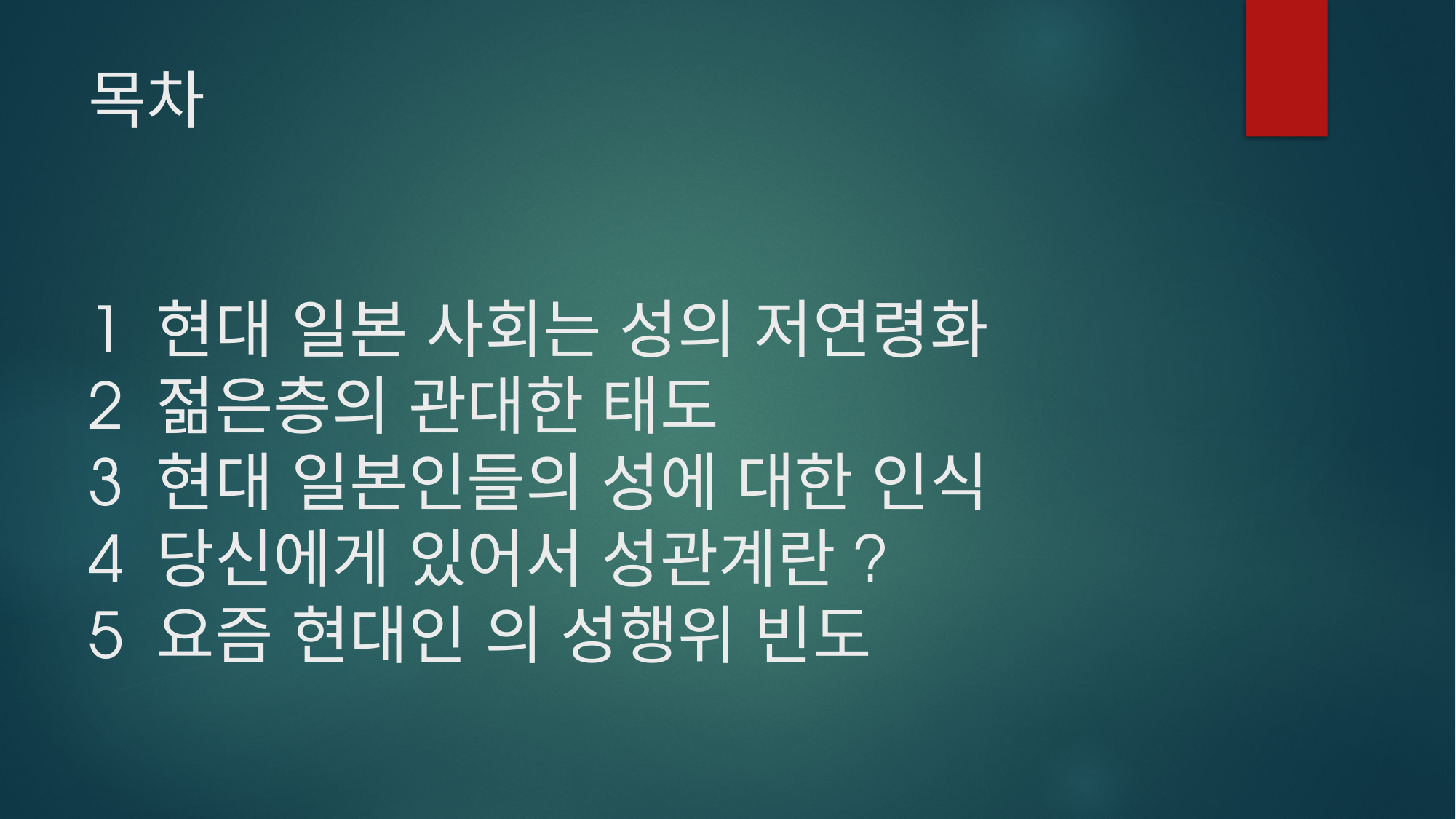

# 목차 1 현대 일본 사회는 성의 저연령화 2 젊은층의 관대한 태도 3 현대 일본인들의 성에 대한 인식 4 당신에게 있어서 성관계란? 5 요즘 현대인 의 성행위 빈도